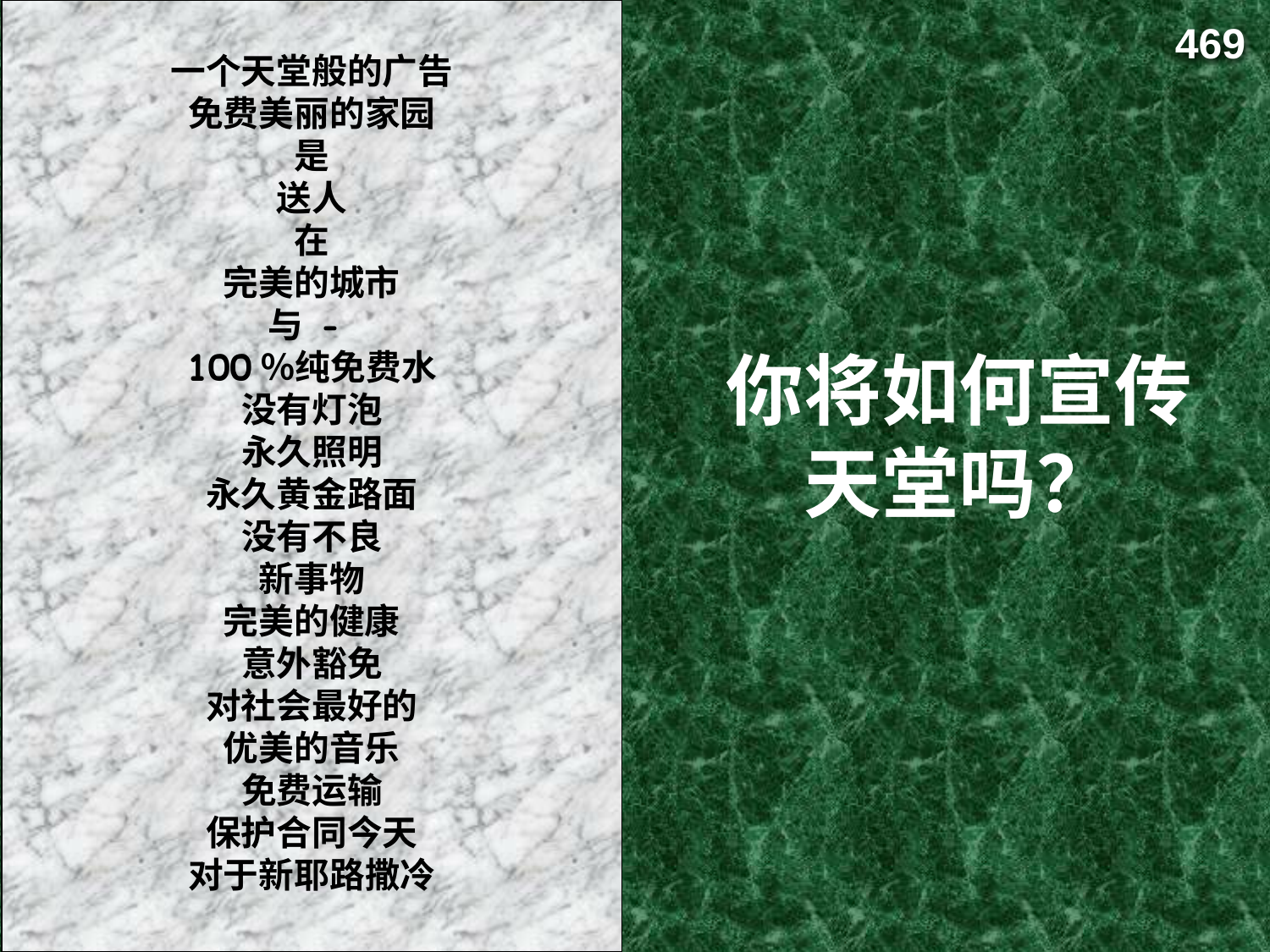

一个天堂般的广告
免费美丽的家园
是
送人
在
完美的城市
与 -
100％纯免费水
没有灯泡
永久照明
永久黄金路面
没有不良
新事物
完美的健康
意外豁免
对社会最好的
优美的音乐
免费运输
保护合同今天
对于新耶路撒冷
469
# 你将如何宣传天堂吗？